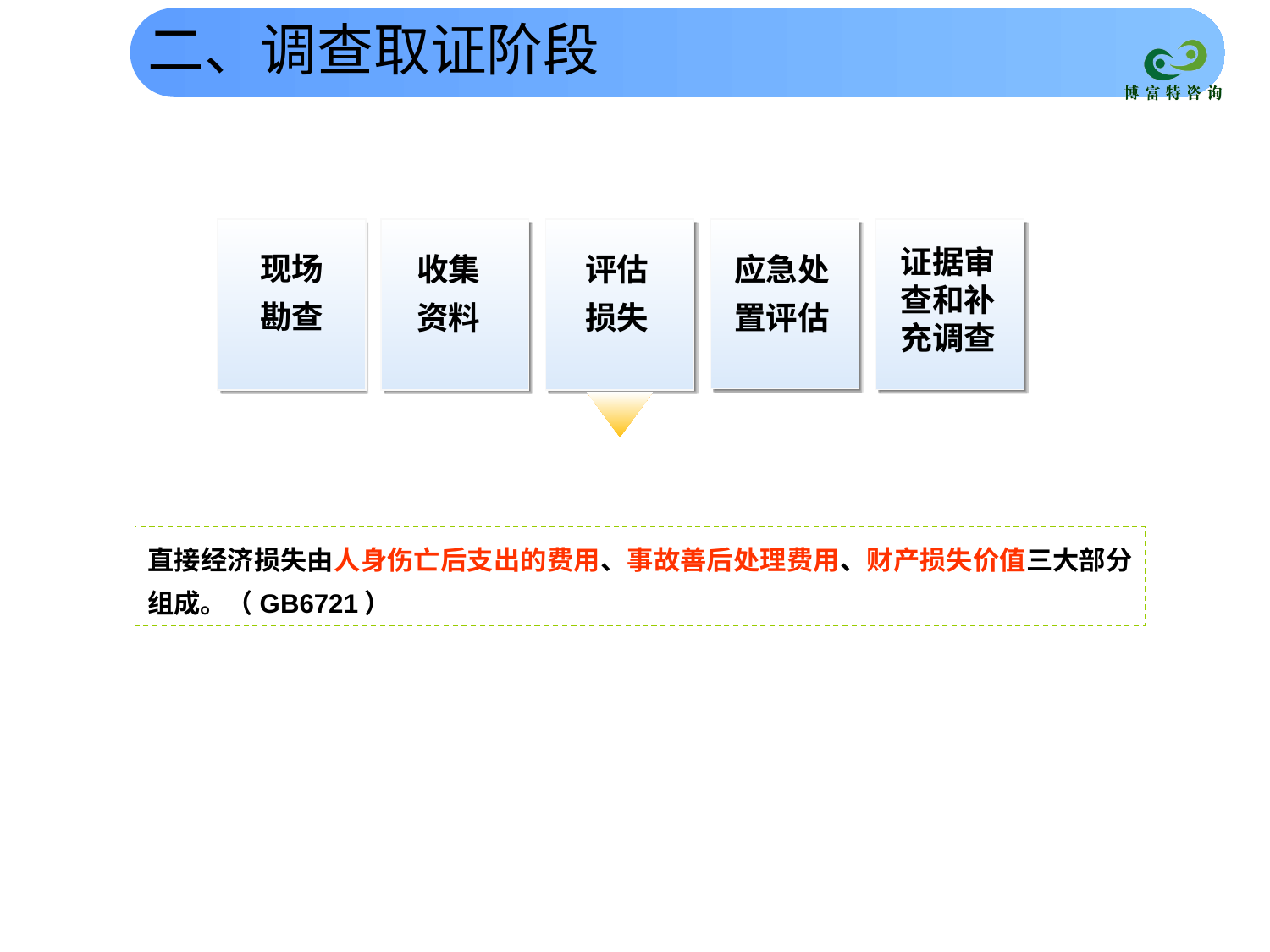

二、调查取证阶段

证据审查和补充调查
现场
勘查
收集
资料
评估
损失
应急处
置评估

直接经济损失由人身伤亡后支出的费用、事故善后处理费用、财产损失价值三大部分组成。（GB6721）